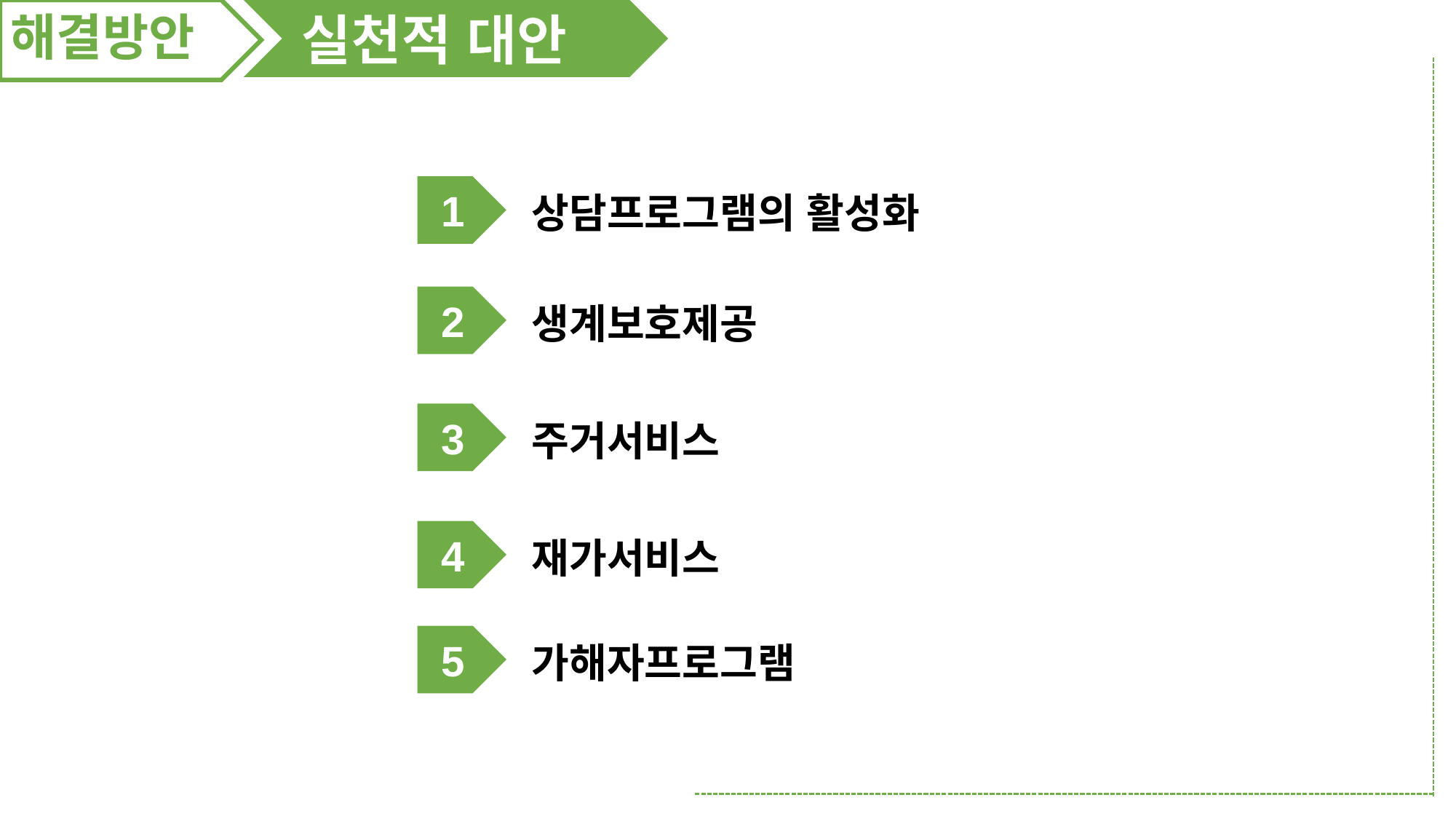

실천적 대안
해결방안
1
상담프로그램의 활성화
2
생계보호제공
3
주거서비스
4
재가서비스
5
가해자프로그램